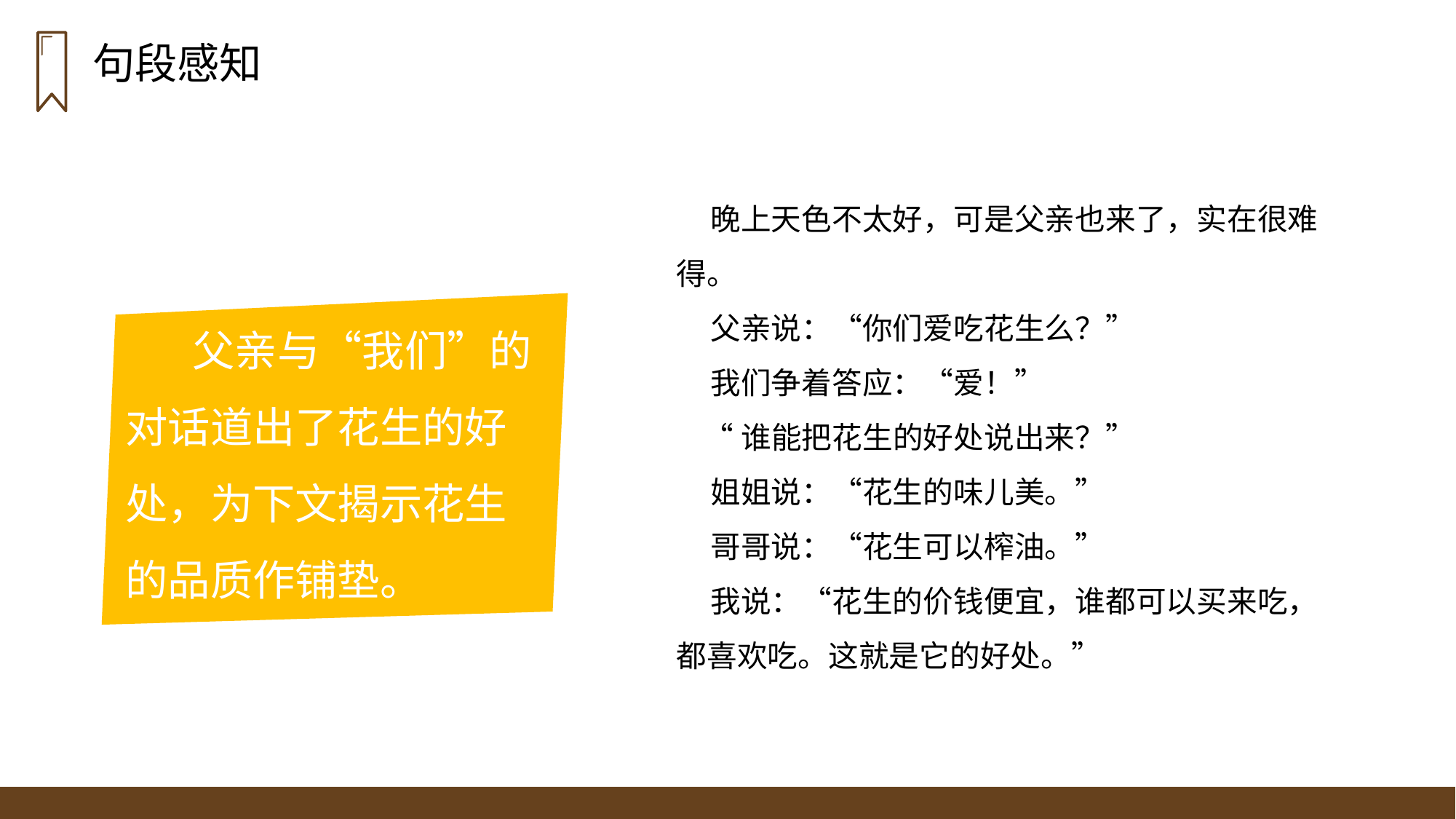

句段感知
    晚上天色不太好，可是父亲也来了，实在很难得。
    父亲说：“你们爱吃花生么？”
    我们争着答应：“爱！”
    “谁能把花生的好处说出来？”
    姐姐说：“花生的味儿美。”
    哥哥说：“花生可以榨油。”
    我说：“花生的价钱便宜，谁都可以买来吃，都喜欢吃。这就是它的好处。”

      父亲与“我们”的对话道出了花生的好处，为下文揭示花生的品质作铺垫。